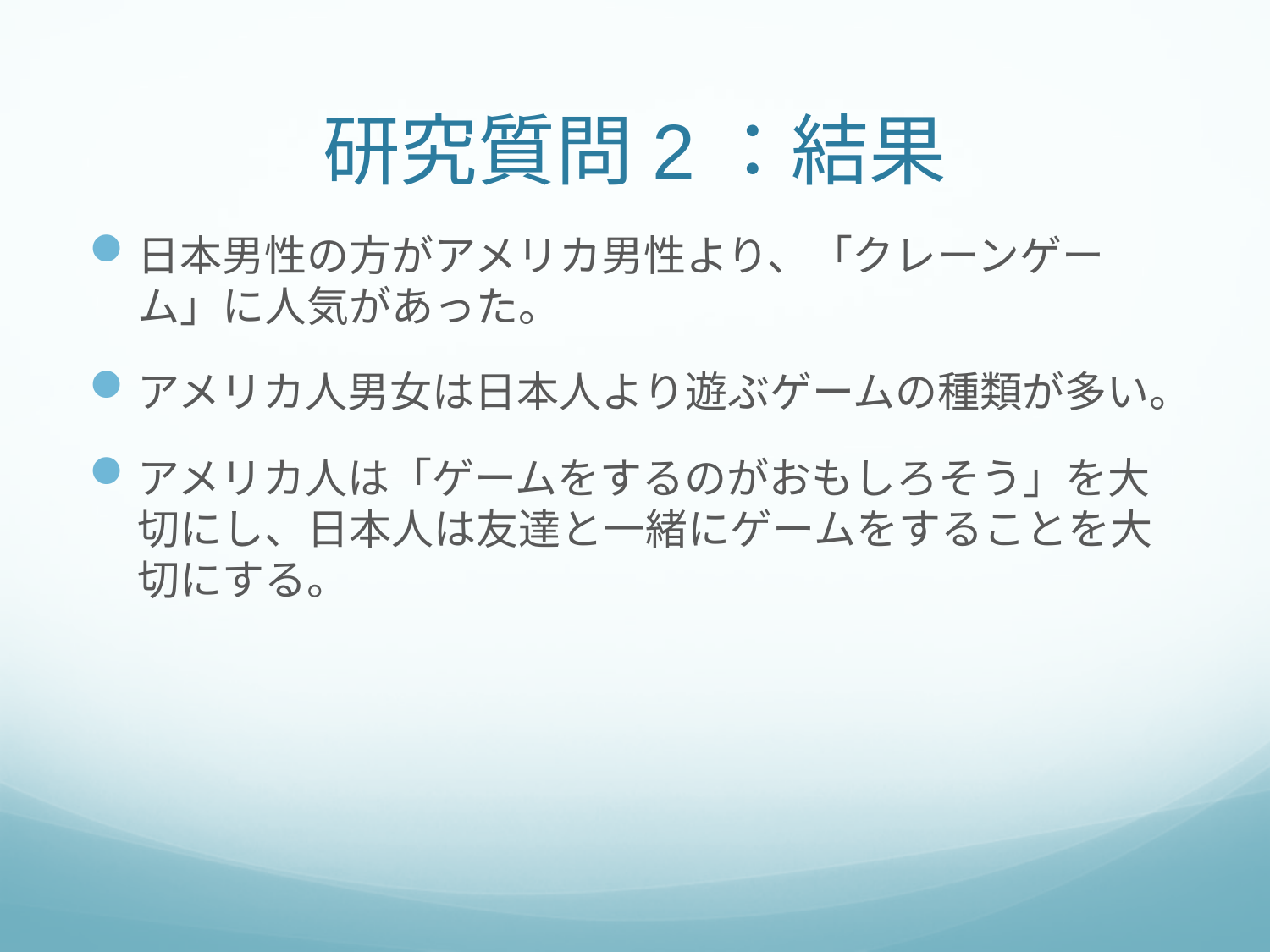

# 研究質問2：結果
日本男性の方がアメリカ男性より、「クレーンゲーム」に人気があった。
アメリカ人男女は日本人より遊ぶゲームの種類が多い。
アメリカ人は「ゲームをするのがおもしろそう」を大切にし、日本人は友達と一緒にゲームをすることを大切にする。